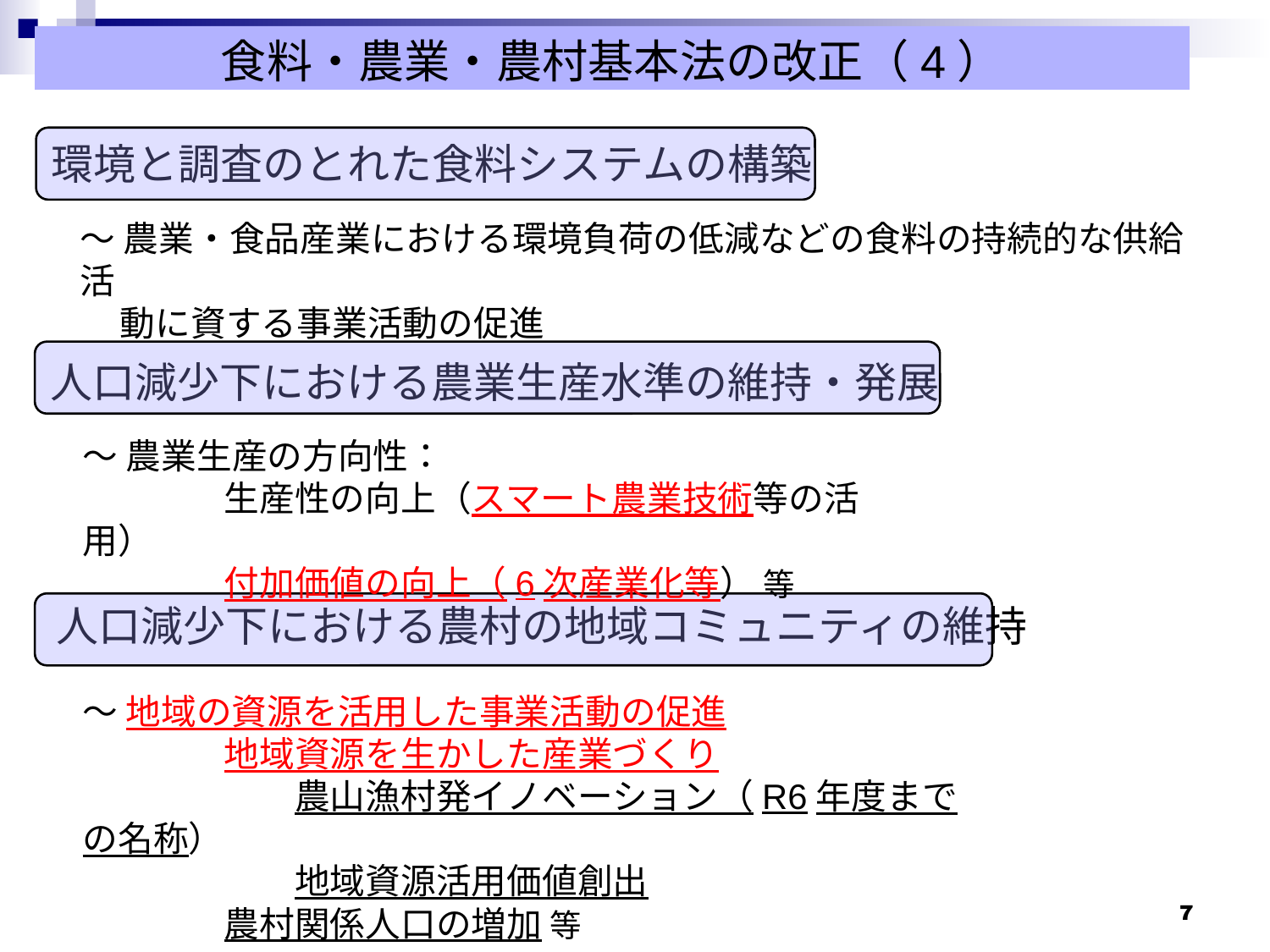

食料・農業・農村基本法の改正（4）

環境と調査のとれた食料システムの構築
～ 農業・食品産業における環境負荷の低減などの食料の持続的な供給活
    動に資する事業活動の促進

人口減少下における農業生産水準の維持・発展
～ 農業生産の方向性：
　　　　生産性の向上（スマート農業技術等の活用）
　　　　付加価値の向上（6次産業化等） 等

人口減少下における農村の地域コミュニティの維持
～ 地域の資源を活用した事業活動の促進
　　　　地域資源を生かした産業づくり
　　　　　　農山漁村発イノベーション（R6年度までの名称）
　　　　　　地域資源活用価値創出
　　　　農村関係人口の増加 等
7